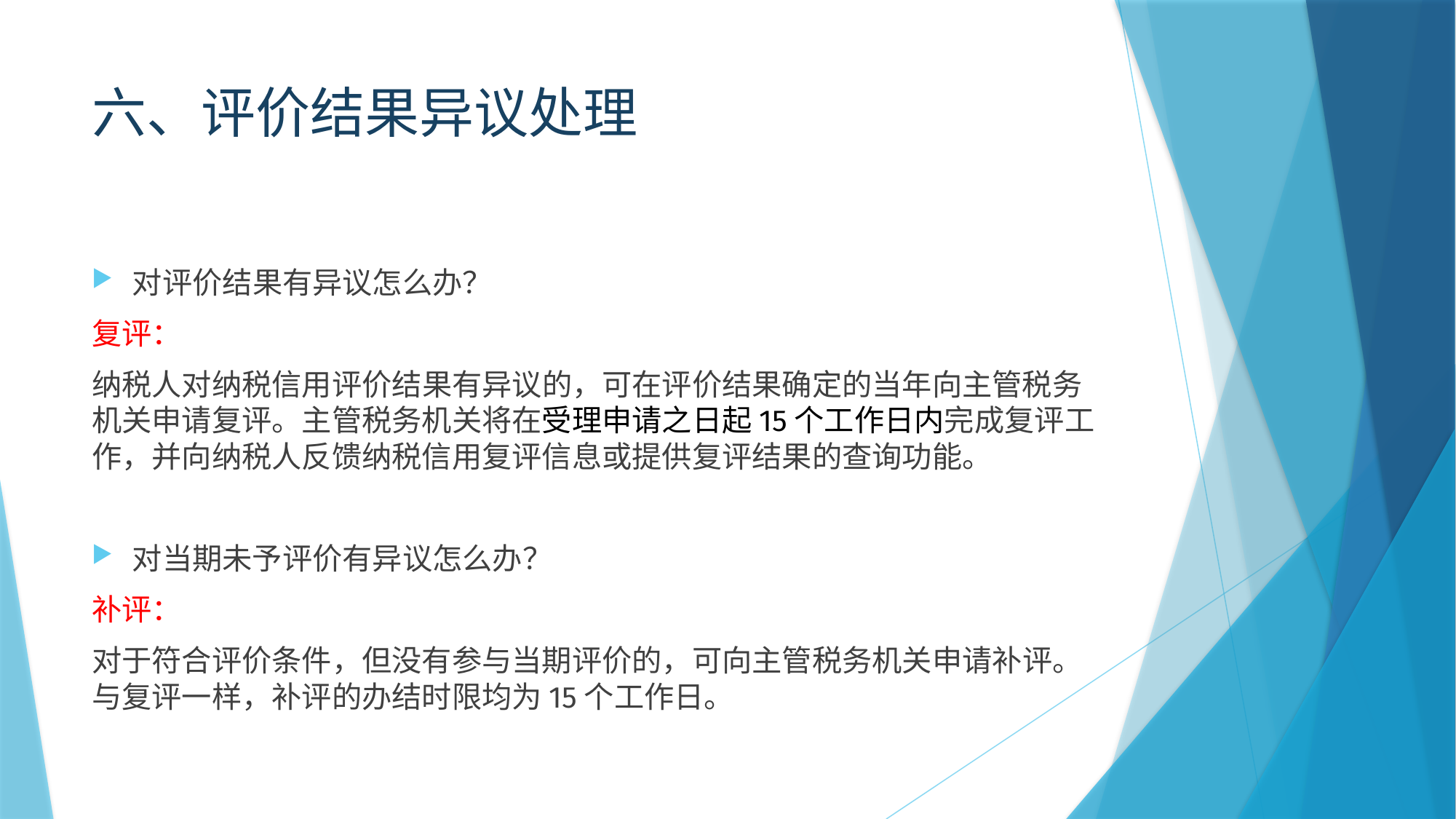

# 六、评价结果异议处理
对评价结果有异议怎么办？
复评：
纳税人对纳税信用评价结果有异议的，可在评价结果确定的当年向主管税务机关申请复评。主管税务机关将在受理申请之日起15个工作日内完成复评工作，并向纳税人反馈纳税信用复评信息或提供复评结果的查询功能。

对当期未予评价有异议怎么办？
补评：
对于符合评价条件，但没有参与当期评价的，可向主管税务机关申请补评。与复评一样，补评的办结时限均为15个工作日。